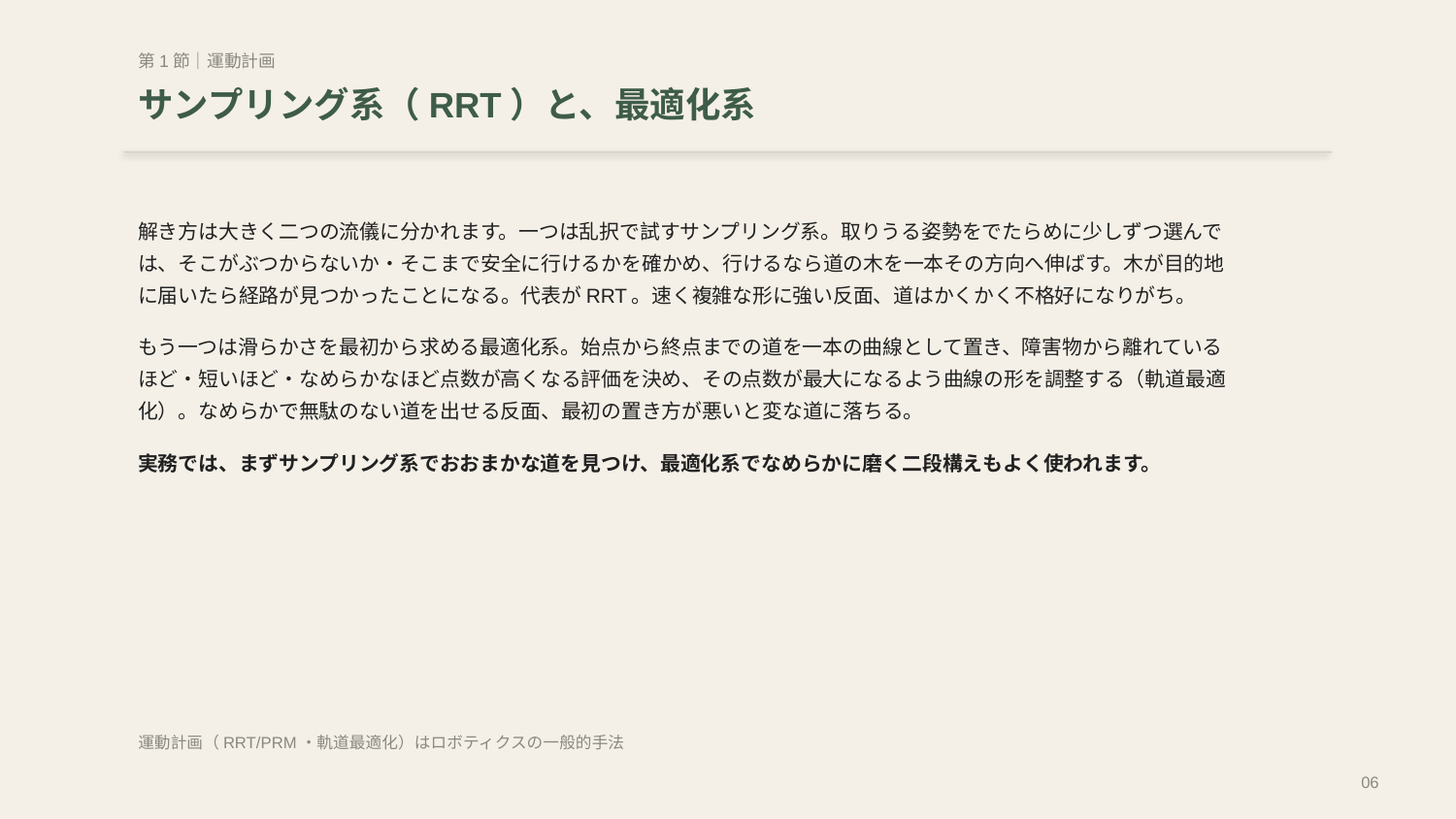

第1節｜運動計画
サンプリング系（RRT）と、最適化系

解き方は大きく二つの流儀に分かれます。一つは乱択で試すサンプリング系。取りうる姿勢をでたらめに少しずつ選んでは、そこがぶつからないか・そこまで安全に行けるかを確かめ、行けるなら道の木を一本その方向へ伸ばす。木が目的地に届いたら経路が見つかったことになる。代表がRRT。速く複雑な形に強い反面、道はかくかく不格好になりがち。
もう一つは滑らかさを最初から求める最適化系。始点から終点までの道を一本の曲線として置き、障害物から離れているほど・短いほど・なめらかなほど点数が高くなる評価を決め、その点数が最大になるよう曲線の形を調整する（軌道最適化）。なめらかで無駄のない道を出せる反面、最初の置き方が悪いと変な道に落ちる。
実務では、まずサンプリング系でおおまかな道を見つけ、最適化系でなめらかに磨く二段構えもよく使われます。
運動計画（RRT/PRM・軌道最適化）はロボティクスの一般的手法
06